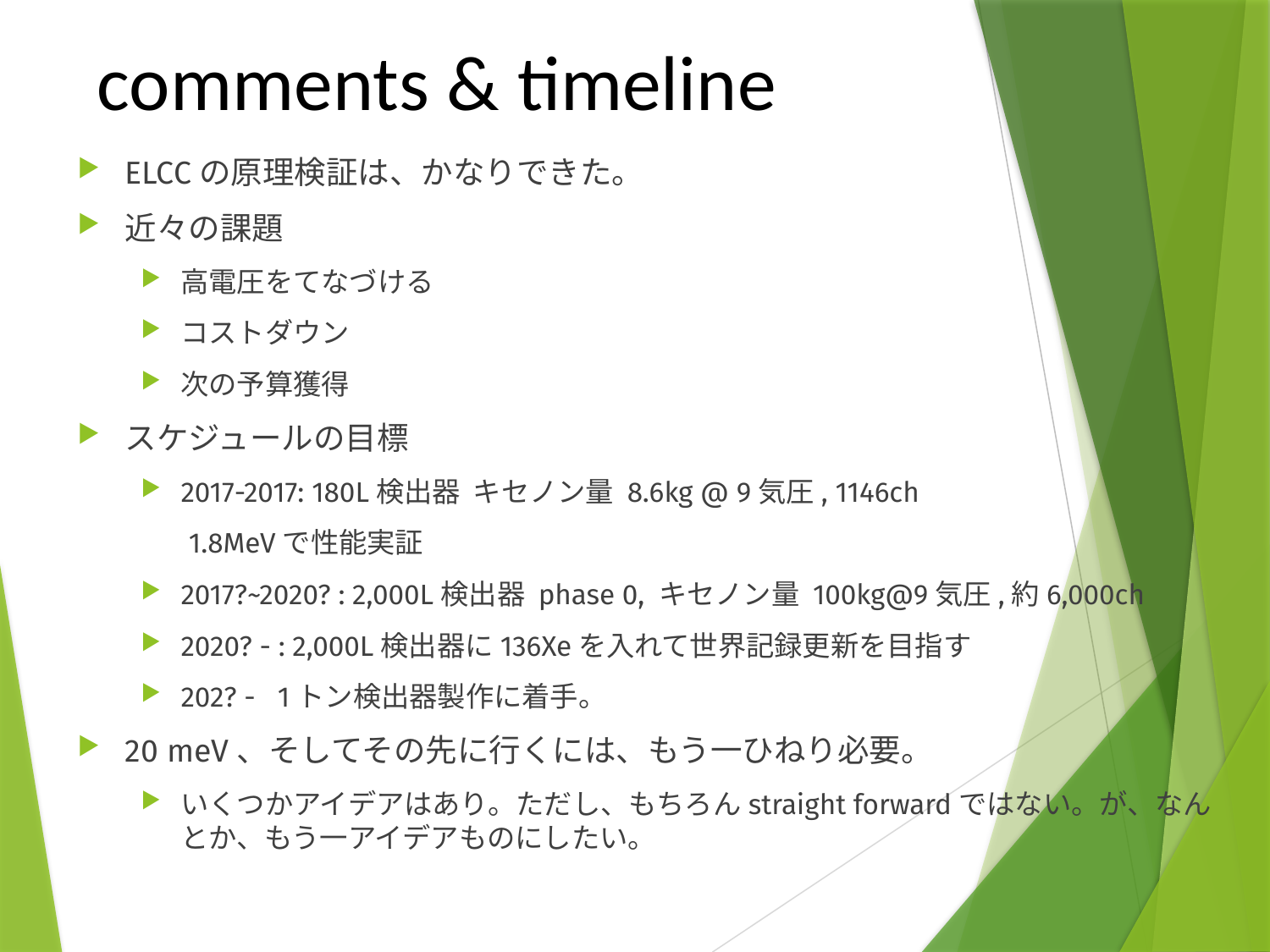

# comments & timeline
ELCCの原理検証は、かなりできた。
近々の課題
高電圧をてなづける
コストダウン
次の予算獲得
スケジュールの目標
2017-2017: 180L検出器  キセノン量 8.6kg @ 9気圧, 1146ch
1.8MeVで性能実証
2017?~2020? : 2,000L検出器 phase 0, キセノン量 100kg@9気圧,約6,000ch
2020? - : 2,000L検出器に136Xeを入れて世界記録更新を目指す
202? -   1トン検出器製作に着手。
20 meV、そしてその先に行くには、もう一ひねり必要。
いくつかアイデアはあり。ただし、もちろんstraight forwardではない。が、なんとか、もう一アイデアものにしたい。